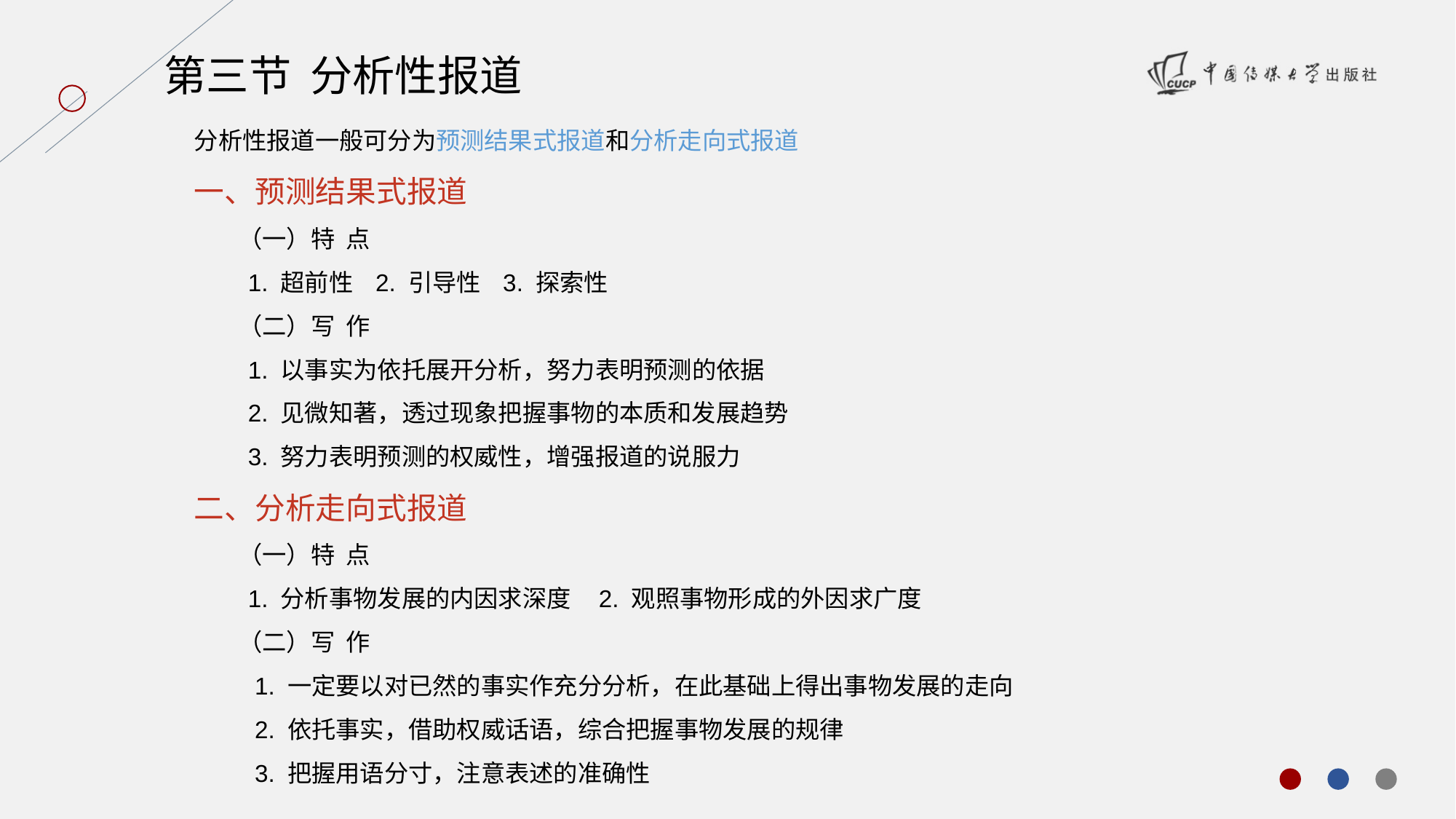

第三节  分析性报道

分析性报道一般可分为预测结果式报道和分析走向式报道
一、预测结果式报道
       （一）特  点
        1. 超前性   2. 引导性   3. 探索性
       （二）写  作
        1. 以事实为依托展开分析，努力表明预测的依据
        2. 见微知著，透过现象把握事物的本质和发展趋势
        3. 努力表明预测的权威性，增强报道的说服力
二、分析走向式报道
       （一）特  点
        1. 分析事物发展的内因求深度    2. 观照事物形成的外因求广度
       （二）写  作
         1. 一定要以对已然的事实作充分分析，在此基础上得出事物发展的走向
         2. 依托事实，借助权威话语，综合把握事物发展的规律
         3. 把握用语分寸，注意表述的准确性